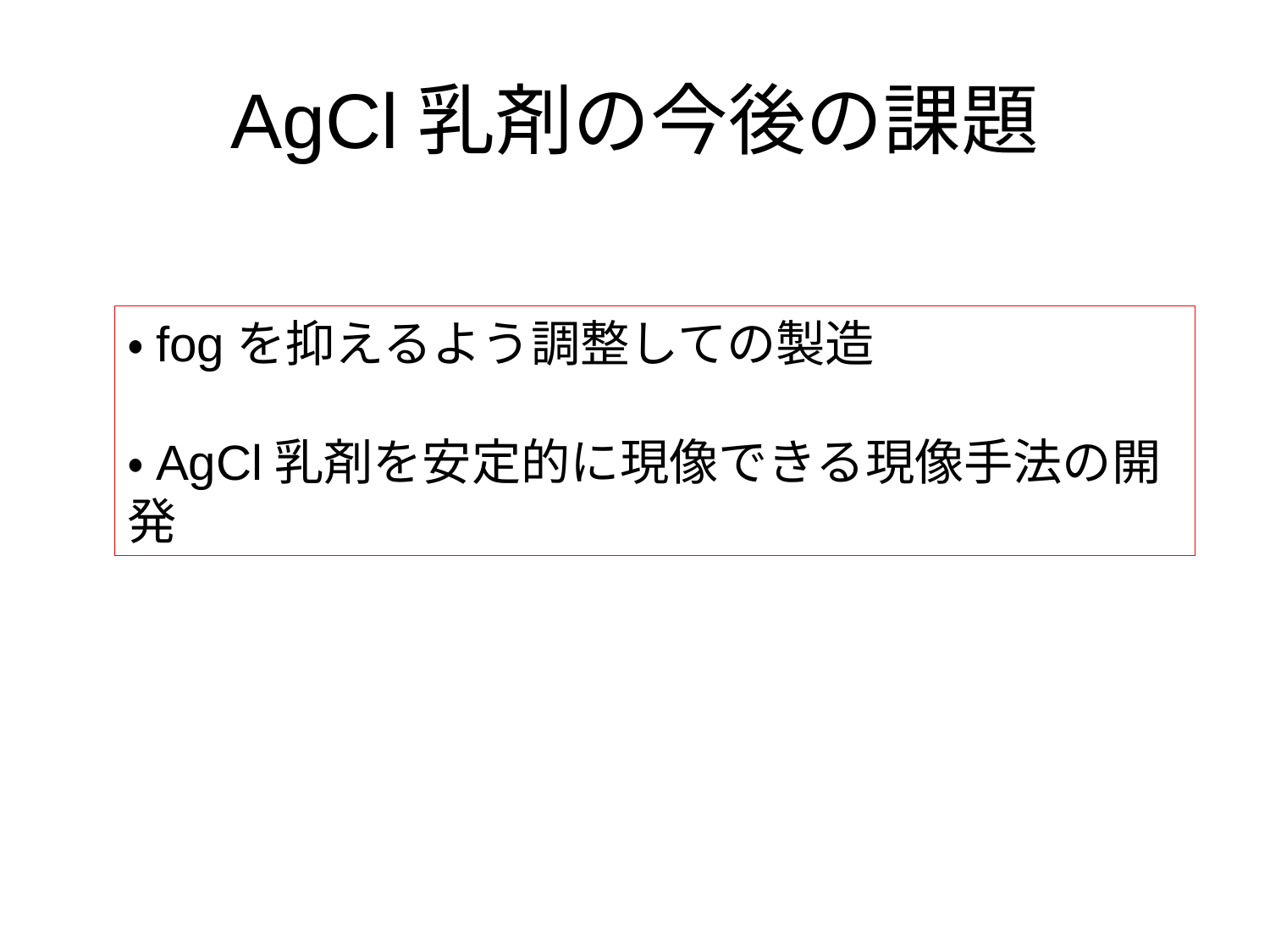

# AgCl乳剤の今後の課題
・fogを抑えるよう調整しての製造

・AgCl乳剤を安定的に現像できる現像手法の開発